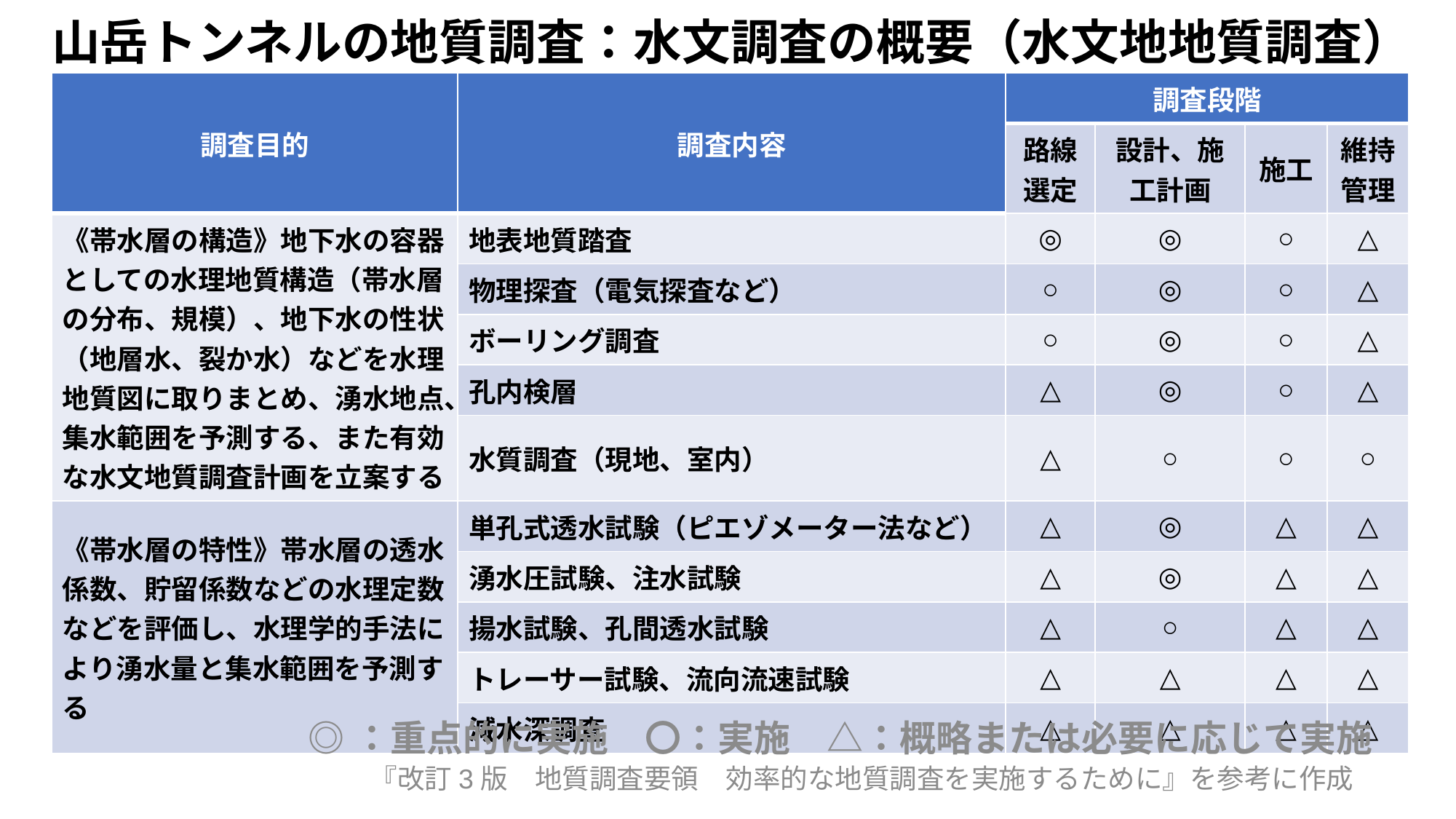

# 山岳トンネルの地質調査：水文調査の概要（水文地地質調査）
| 調査目的 | 調査内容 | 調査段階 |  |  |  |
| --- | --- | --- | --- | --- | --- |
|  |  | 路線選定 | 設計、施工計画 | 施工 | 維持管理 |
| 《帯水層の構造》地下水の容器としての水理地質構造（帯水層の分布、規模）、地下水の性状（地層水、裂か水）などを水理地質図に取りまとめ、湧水地点、集水範囲を予測する、また有効な水文地質調査計画を立案する | 地表地質踏査 | ◎ | ◎ | ○ | △ |
|  | 物理探査（電気探査など） | ○ | ◎ | ○ | △ |
|  | ボーリング調査 | ○ | ◎ | ○ | △ |
|  | 孔内検層 | △ | ◎ | ○ | △ |
|  | 水質調査（現地、室内） | △ | ○ | ○ | ○ |
| 《帯水層の特性》帯水層の透水係数、貯留係数などの水理定数などを評価し、水理学的手法により湧水量と集水範囲を予測する | 単孔式透水試験（ピエゾメーター法など） | △ | ◎ | △ | △ |
|  | 湧水圧試験、注水試験 | △ | ◎ | △ | △ |
|  | 揚水試験、孔間透水試験 | △ | ○ | △ | △ |
|  | トレーサー試験、流向流速試験 | △ | △ | △ | △ |
|  | 減水深調査 | △ | △ | △ | △ |
◎：重点的に実施　〇：実施　△：概略または必要に応じて実施
『改訂3版　地質調査要領　効率的な地質調査を実施するために』を参考に作成